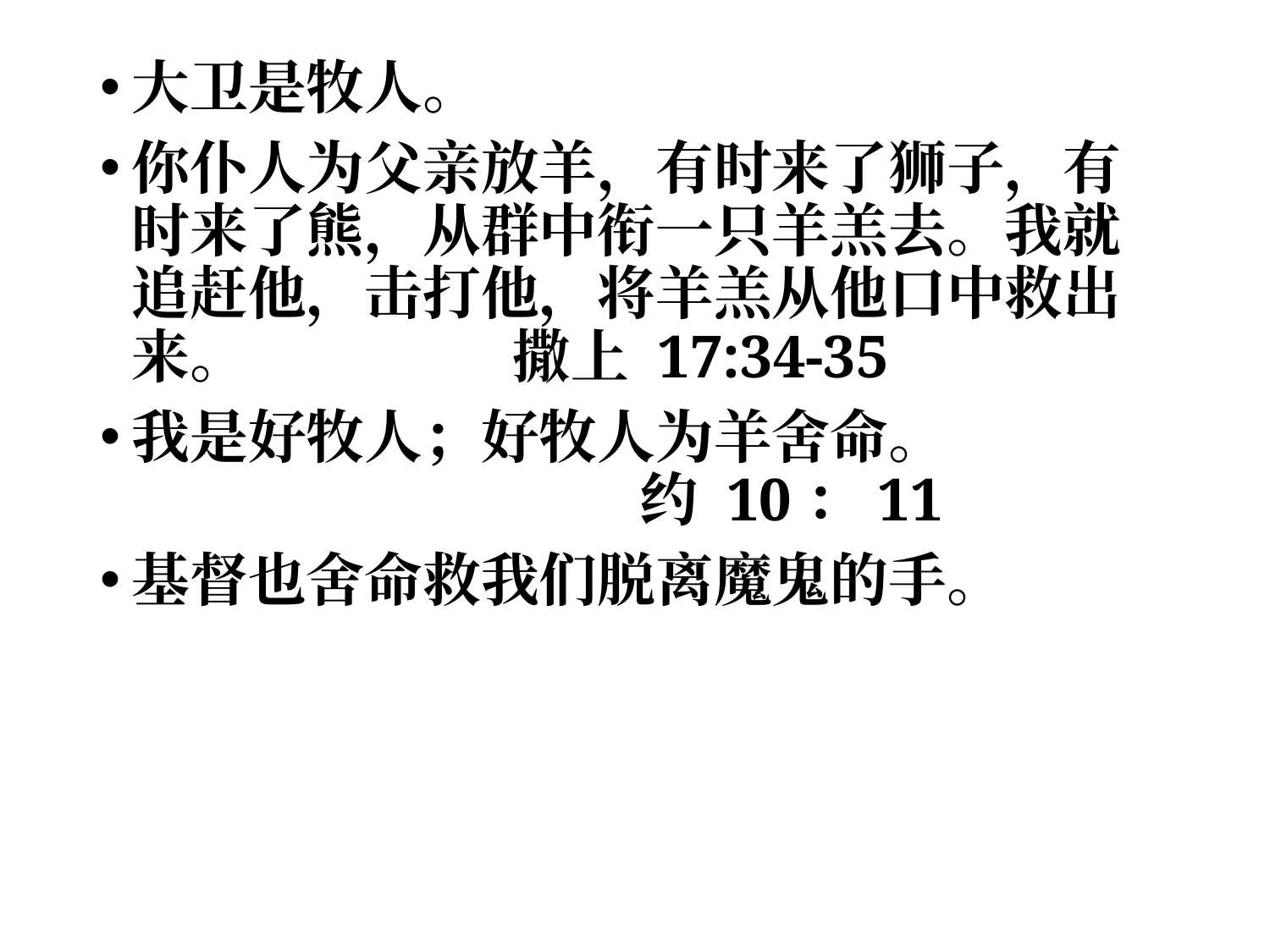

大卫是牧人。
你仆人为父亲放羊，有时来了狮子，有时来了熊，从群中衔一只羊羔去。我就追赶他，击打他，将羊羔从他口中救出来。			撒上 17:34-35
我是好牧人；好牧人为羊舍命。						约 10：11
基督也舍命救我们脱离魔鬼的手。